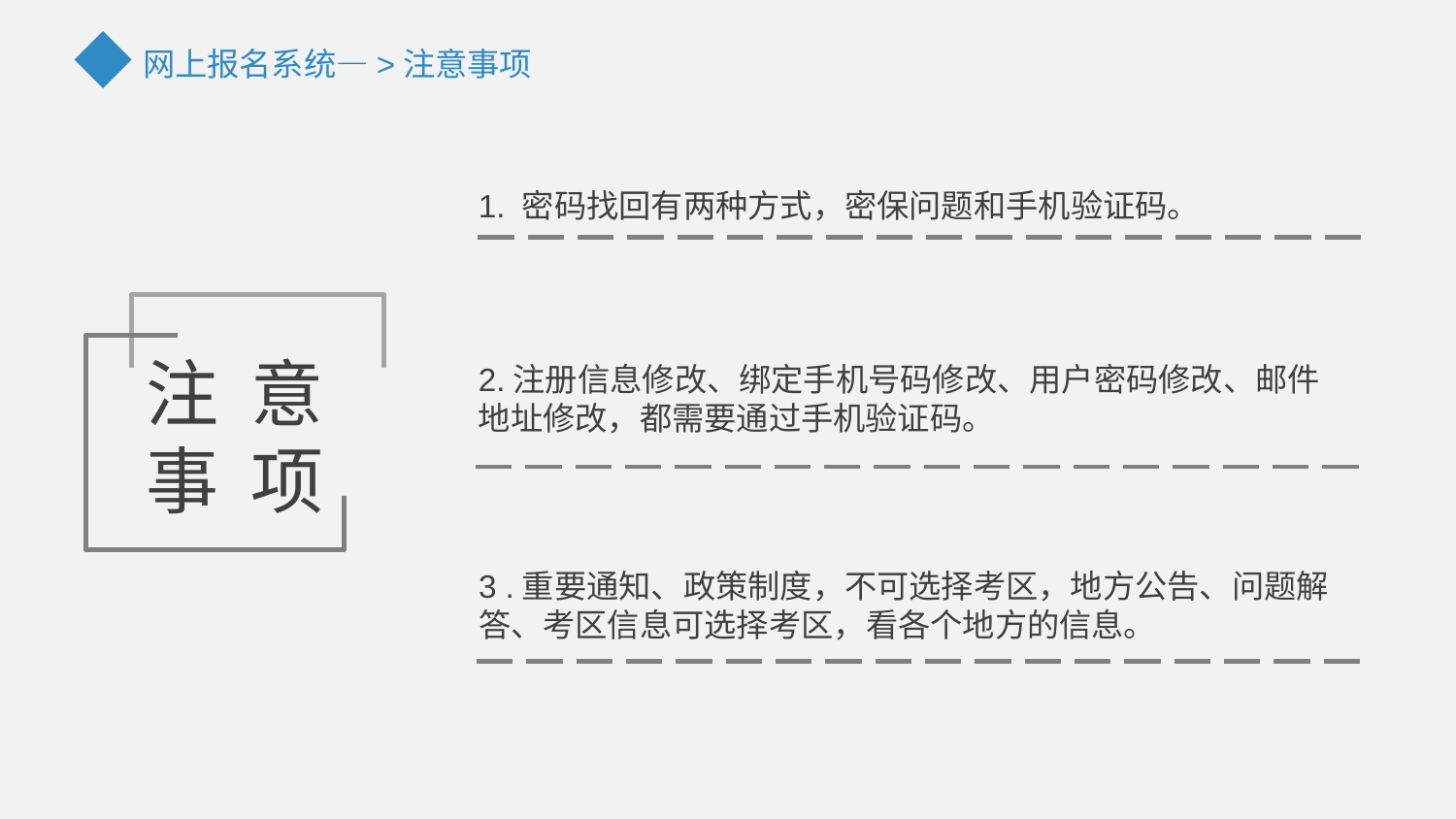

网上报名系统—>注意事项
1. 密码找回有两种方式，密保问题和手机验证码。

注  意
事  项
2.注册信息修改、绑定手机号码修改、用户密码修改、邮件地址修改，都需要通过手机验证码。
3 .重要通知、政策制度，不可选择考区，地方公告、问题解答、考区信息可选择考区，看各个地方的信息。